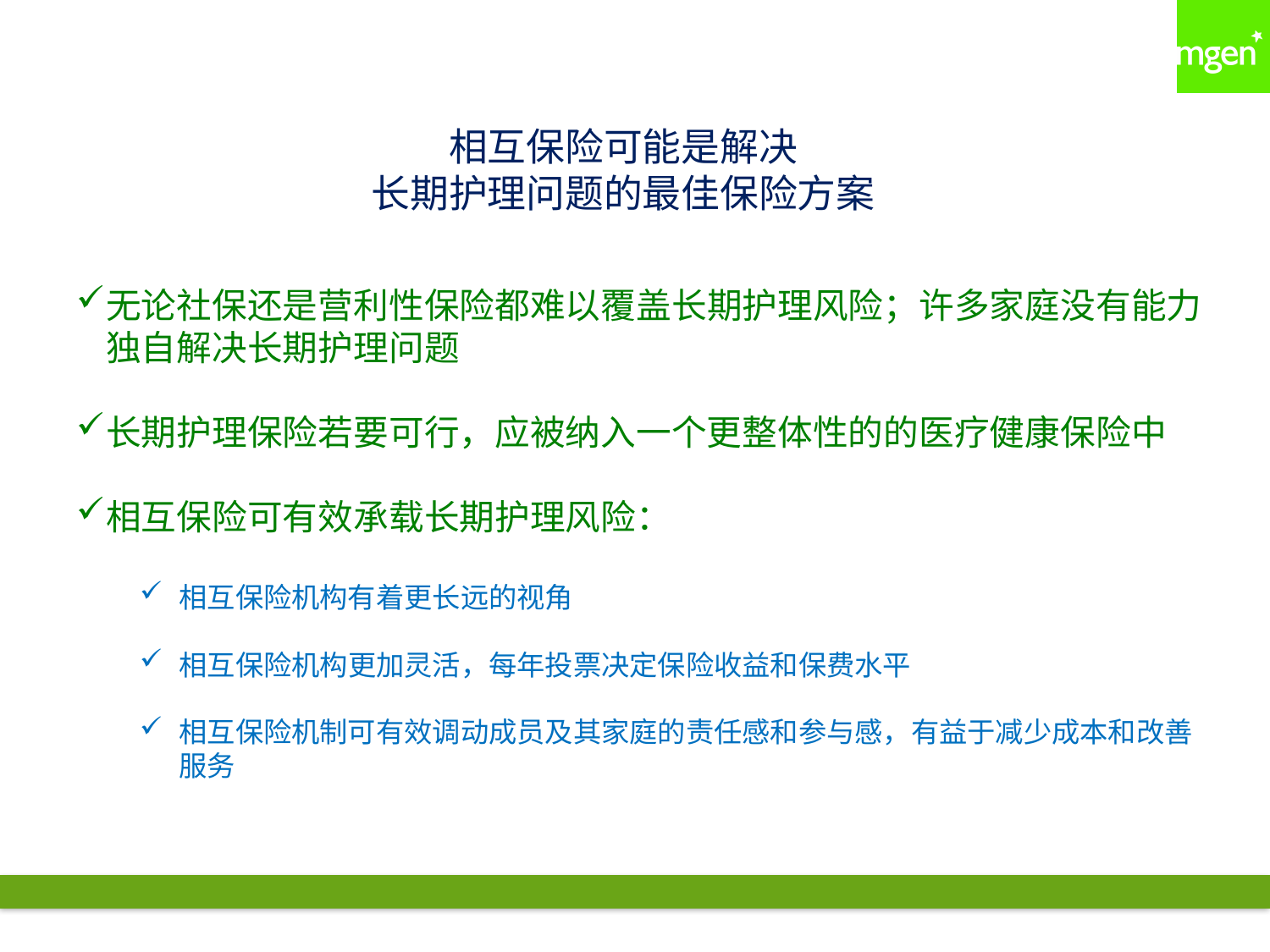

# 相互保险可能是解决 长期护理问题的最佳保险方案

无论社保还是营利性保险都难以覆盖长期护理风险；许多家庭没有能力独自解决长期护理问题

长期护理保险若要可行，应被纳入一个更整体性的的医疗健康保险中

相互保险可有效承载长期护理风险：

相互保险机构有着更长远的视角

相互保险机构更加灵活，每年投票决定保险收益和保费水平

相互保险机制可有效调动成员及其家庭的责任感和参与感，有益于减少成本和改善服务